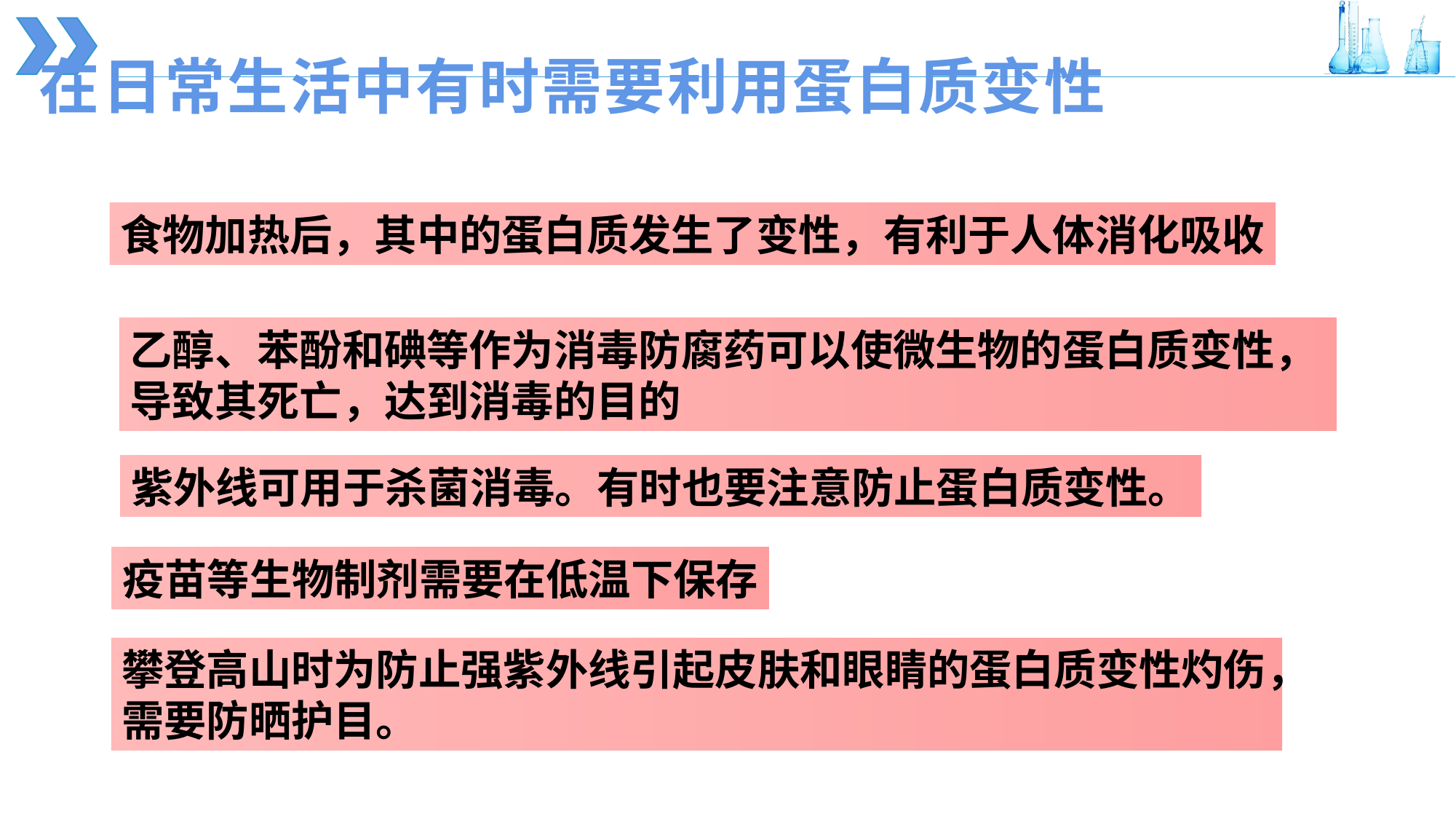

在日常生活中有时需要利用蛋白质变性
食物加热后，其中的蛋白质发生了变性，有利于人体消化吸收
乙醇、苯酚和碘等作为消毒防腐药可以使微生物的蛋白质变性，导致其死亡，达到消毒的目的
紫外线可用于杀菌消毒。有时也要注意防止蛋白质变性。
疫苗等生物制剂需要在低温下保存
攀登高山时为防止强紫外线引起皮肤和眼睛的蛋白质变性灼伤，需要防晒护目。